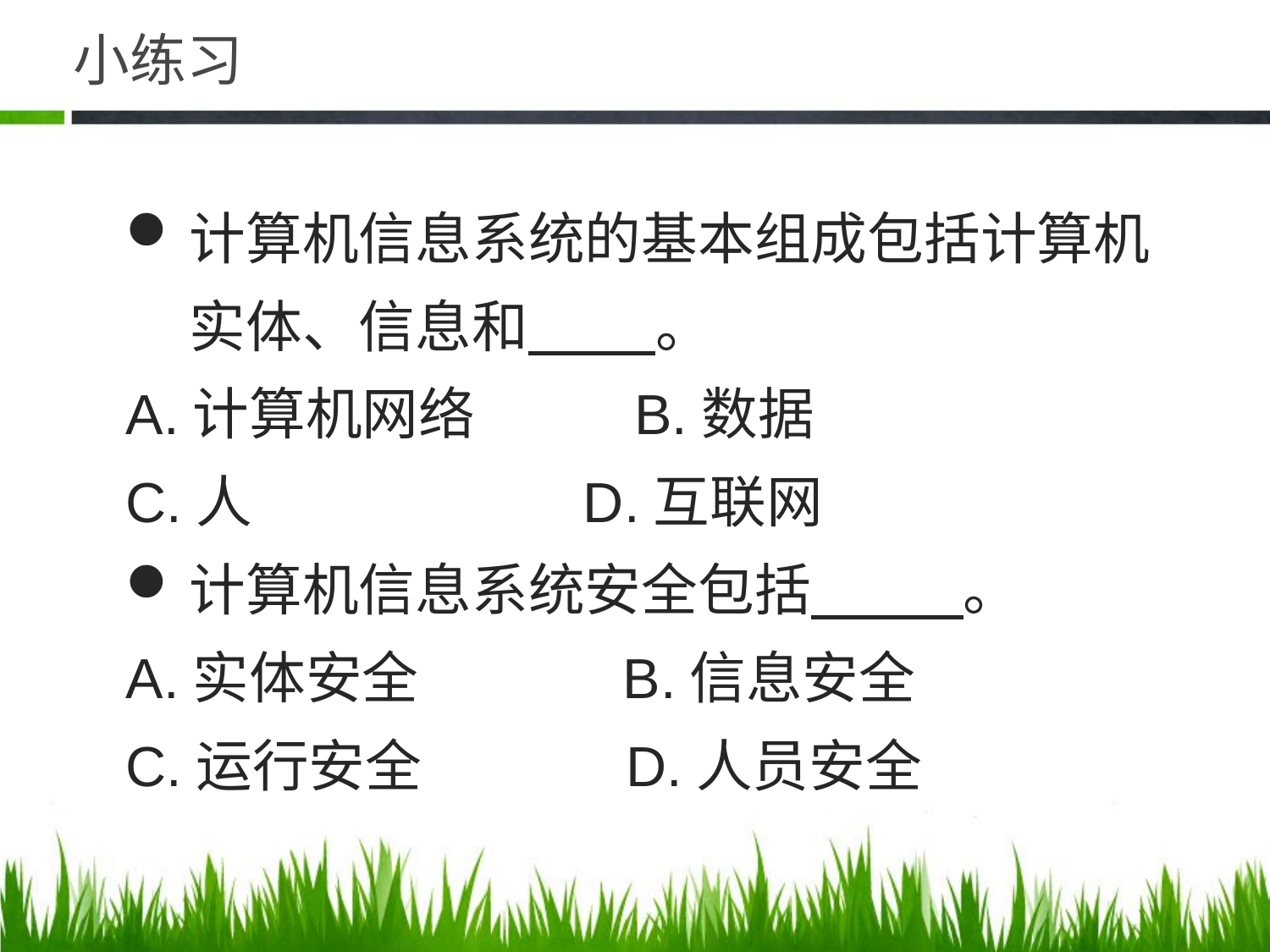

# 小练习
计算机信息系统的基本组成包括计算机实体、信息和          。
A.计算机网络	         B.数据
C.人                         D.互联网
计算机信息系统安全包括            。
A.实体安全               B.信息安全
C.运行安全               D.人员安全